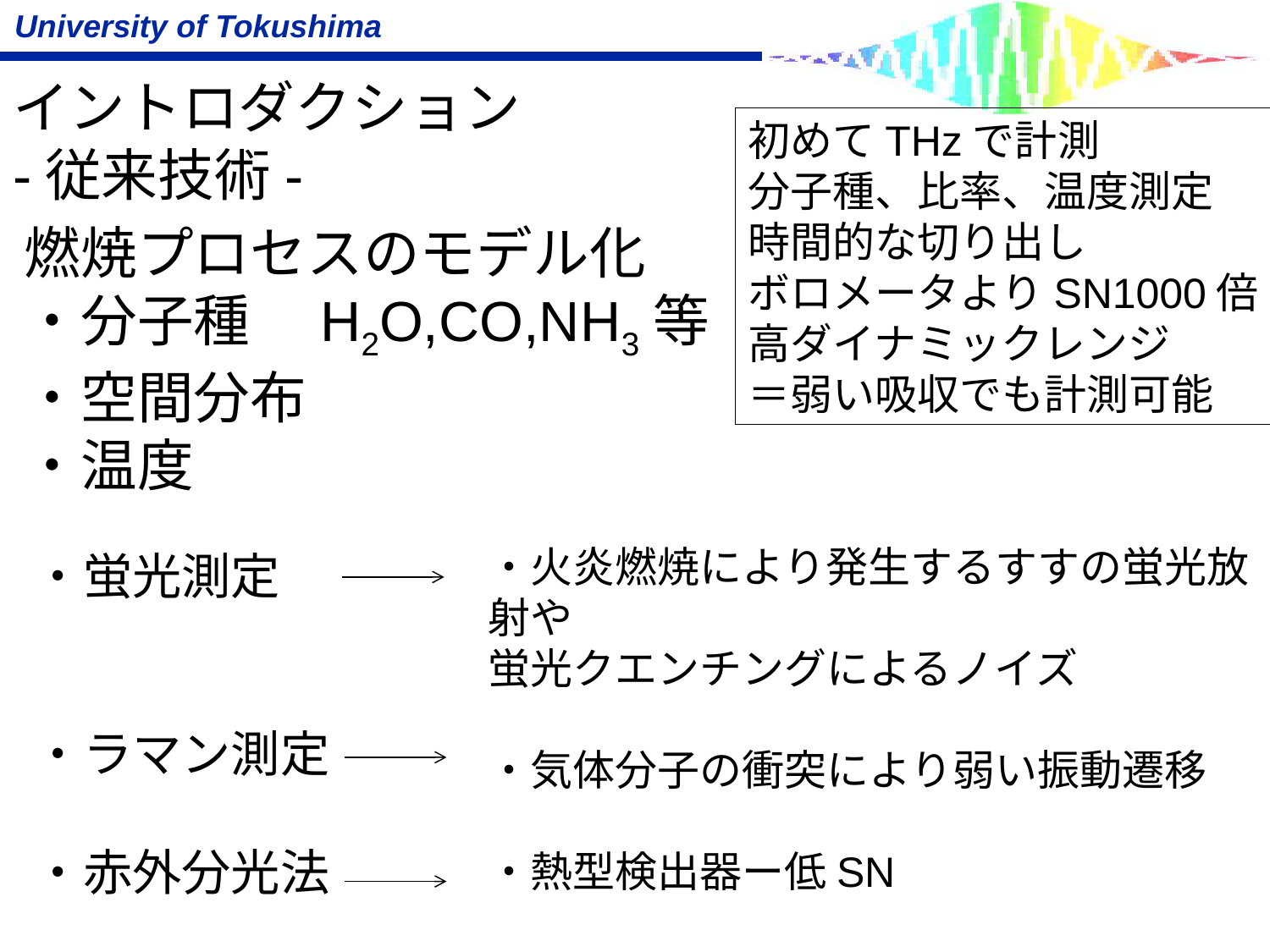

# イントロダクション -従来技術-
初めてTHzで計測
分子種、比率、温度測定
時間的な切り出し
ボロメータよりSN1000倍
高ダイナミックレンジ
＝弱い吸収でも計測可能
燃焼プロセスのモデル化
・分子種　H2O,CO,NH3等
・空間分布
・温度
・火炎燃焼により発生するすすの蛍光放射や
蛍光クエンチングによるノイズ

・気体分子の衝突により弱い振動遷移

・熱型検出器ー低SN
・蛍光測定

・ラマン測定

・赤外分光法